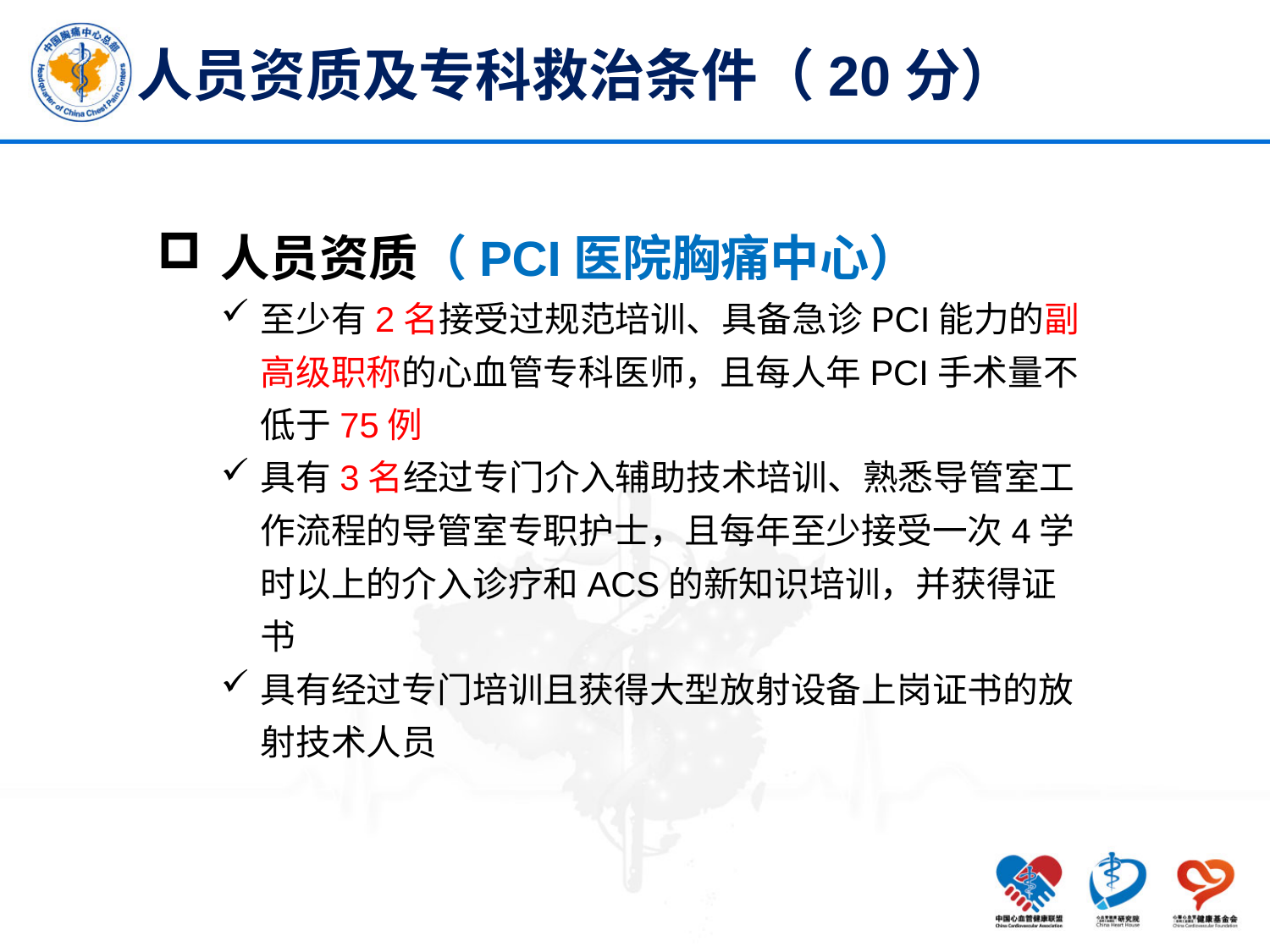

# 人员资质及专科救治条件（20分）
人员资质（PCI医院胸痛中心）
至少有2名接受过规范培训、具备急诊PCI能力的副高级职称的心血管专科医师，且每人年PCI手术量不低于75例
具有3名经过专门介入辅助技术培训、熟悉导管室工作流程的导管室专职护士，且每年至少接受一次4学时以上的介入诊疗和ACS的新知识培训，并获得证书
具有经过专门培训且获得大型放射设备上岗证书的放射技术人员